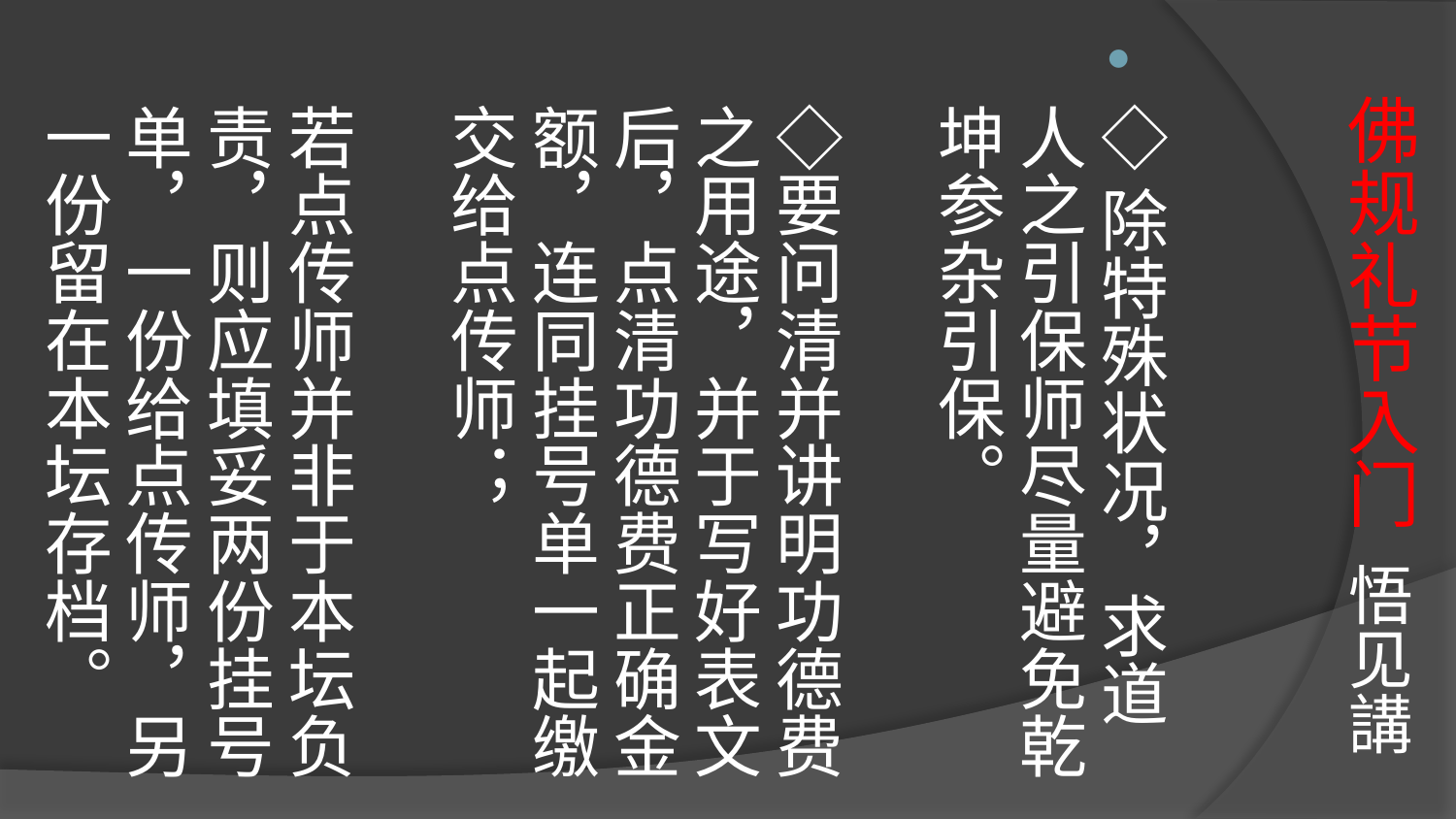

# 佛规礼节入门  悟见講
◇除特殊状况，求道人之引保师尽量避免乾坤参杂引保。
◇要问清并讲明功德费之用途，并于写好表文后，点清功德费正确金额，连同挂号单一起缴交给点传师；
若点传师并非于本坛负责，则应填妥两份挂号单，一份给点传师，另一份留在本坛存档。